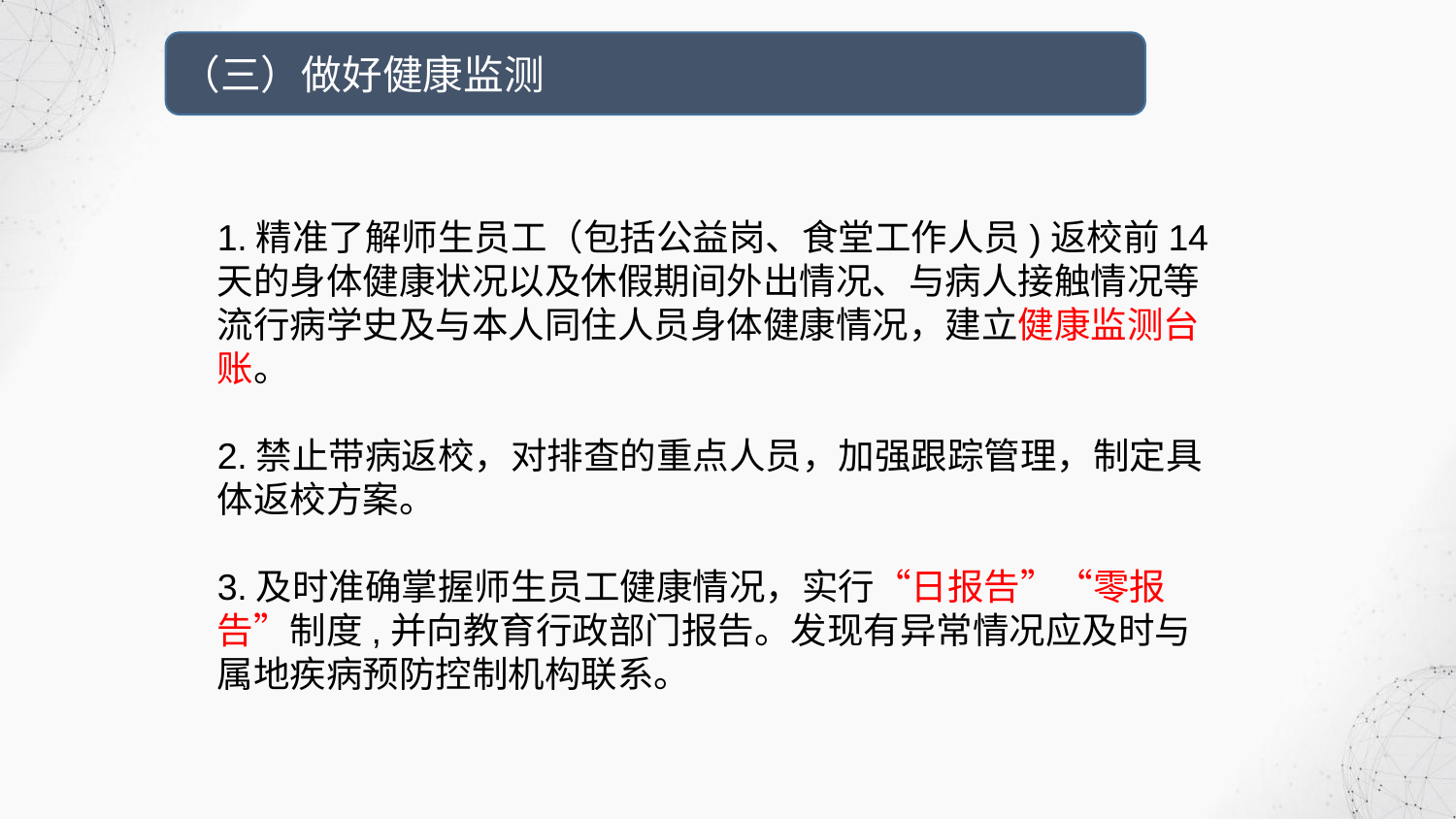

（三）做好健康监测
1.精准了解师生员工（包括公益岗、食堂工作人员)返校前14天的身体健康状况以及休假期间外出情况、与病人接触情况等流行病学史及与本人同住人员身体健康情况，建立健康监测台账。

2.禁止带病返校，对排查的重点人员，加强跟踪管理，制定具体返校方案。

3.及时准确掌握师生员工健康情况，实行“日报告”“零报告”制度,并向教育行政部门报告。发现有异常情况应及时与属地疾病预防控制机构联系。